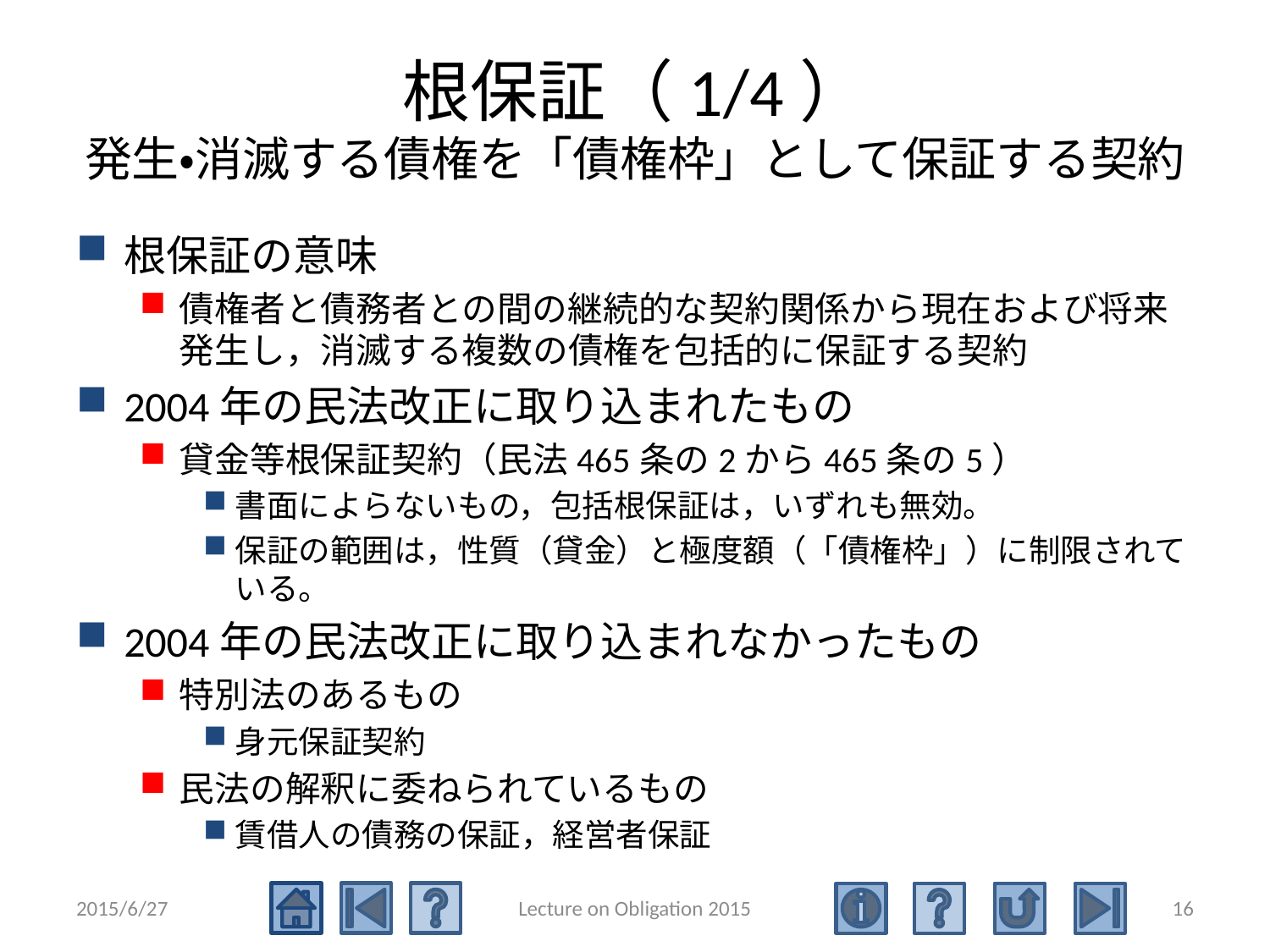

# 根保証（1/4） 発生・消滅する債権を「債権枠」として保証する契約
根保証の意味
債権者と債務者との間の継続的な契約関係から現在および将来発生し，消滅する複数の債権を包括的に保証する契約
2004年の民法改正に取り込まれたもの
貸金等根保証契約（民法465条の2から465条の5）
書面によらないもの，包括根保証は，いずれも無効。
保証の範囲は，性質（貸金）と極度額（「債権枠」）に制限されている。
2004年の民法改正に取り込まれなかったもの
特別法のあるもの
身元保証契約
民法の解釈に委ねられているもの
賃借人の債務の保証，経営者保証
2015/6/27
Lecture on Obligation 2015
16